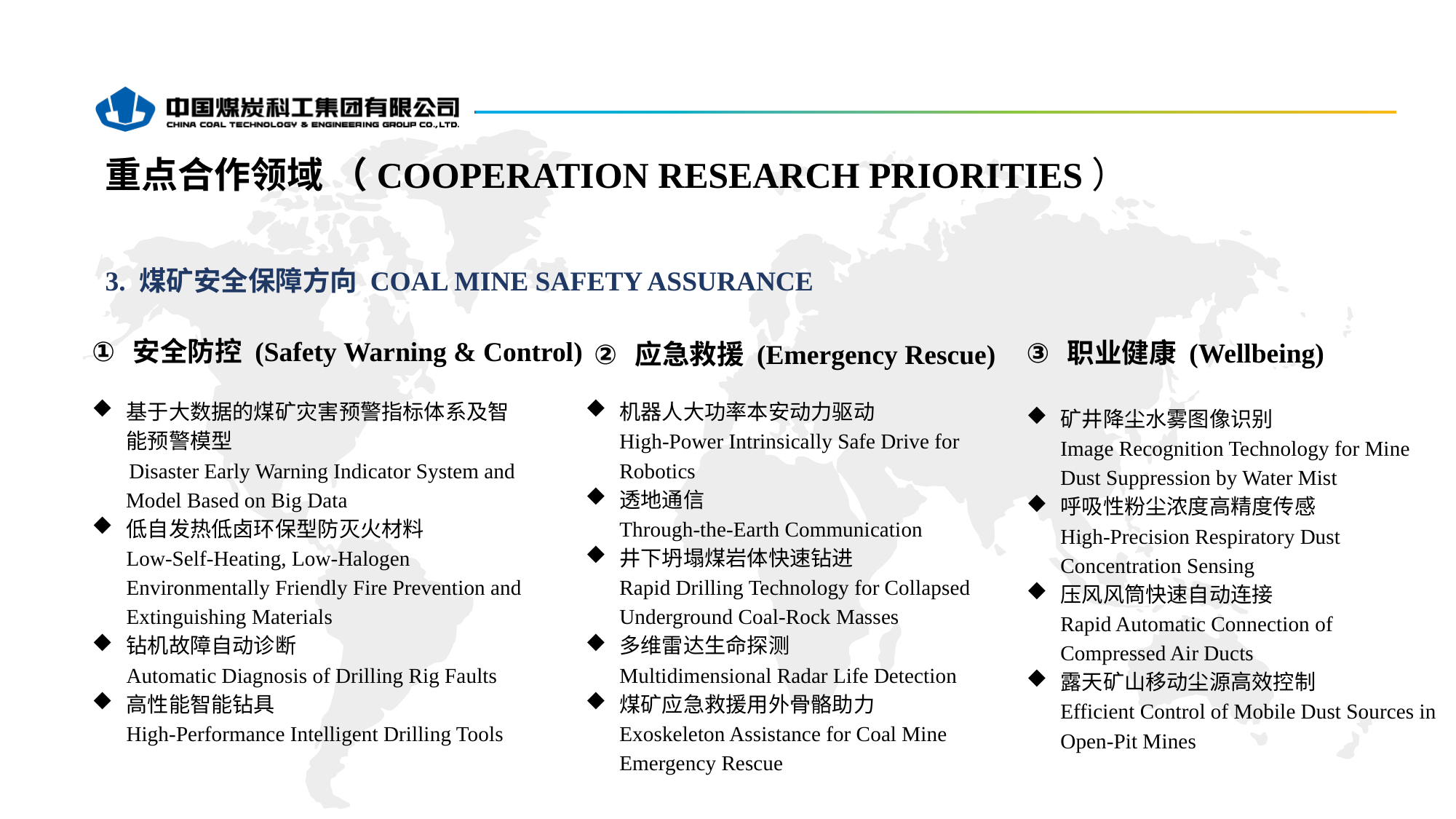

重点合作领域 （COOPERATION RESEARCH PRIORITIES）
3. 煤矿安全保障方向 COAL MINE SAFETY ASSURANCE
安全防控 (Safety Warning & Control)
职业健康 (Wellbeing)
应急救援 (Emergency Rescue)
基于大数据的煤矿灾害预警指标体系及智能预警模型
       Disaster Early Warning Indicator System and Model Based on Big Data
低自发热低卤环保型防灭火材料
Low-Self-Heating, Low-Halogen Environmentally Friendly Fire Prevention and Extinguishing Materials
钻机故障自动诊断
Automatic Diagnosis of Drilling Rig Faults
高性能智能钻具
High-Performance Intelligent Drilling Tools
机器人大功率本安动力驱动
High-Power Intrinsically Safe Drive for Robotics
透地通信
Through-the-Earth Communication
井下坍塌煤岩体快速钻进
Rapid Drilling Technology for Collapsed Underground Coal-Rock Masses
多维雷达生命探测
Multidimensional Radar Life Detection
煤矿应急救援用外骨骼助力
Exoskeleton Assistance for Coal Mine Emergency Rescue
矿井降尘水雾图像识别
Image Recognition Technology for Mine Dust Suppression by Water Mist
呼吸性粉尘浓度高精度传感
High-Precision Respiratory Dust Concentration Sensing
压风风筒快速自动连接
Rapid Automatic Connection of Compressed Air Ducts
露天矿山移动尘源高效控制
Efficient Control of Mobile Dust Sources in Open-Pit Mines